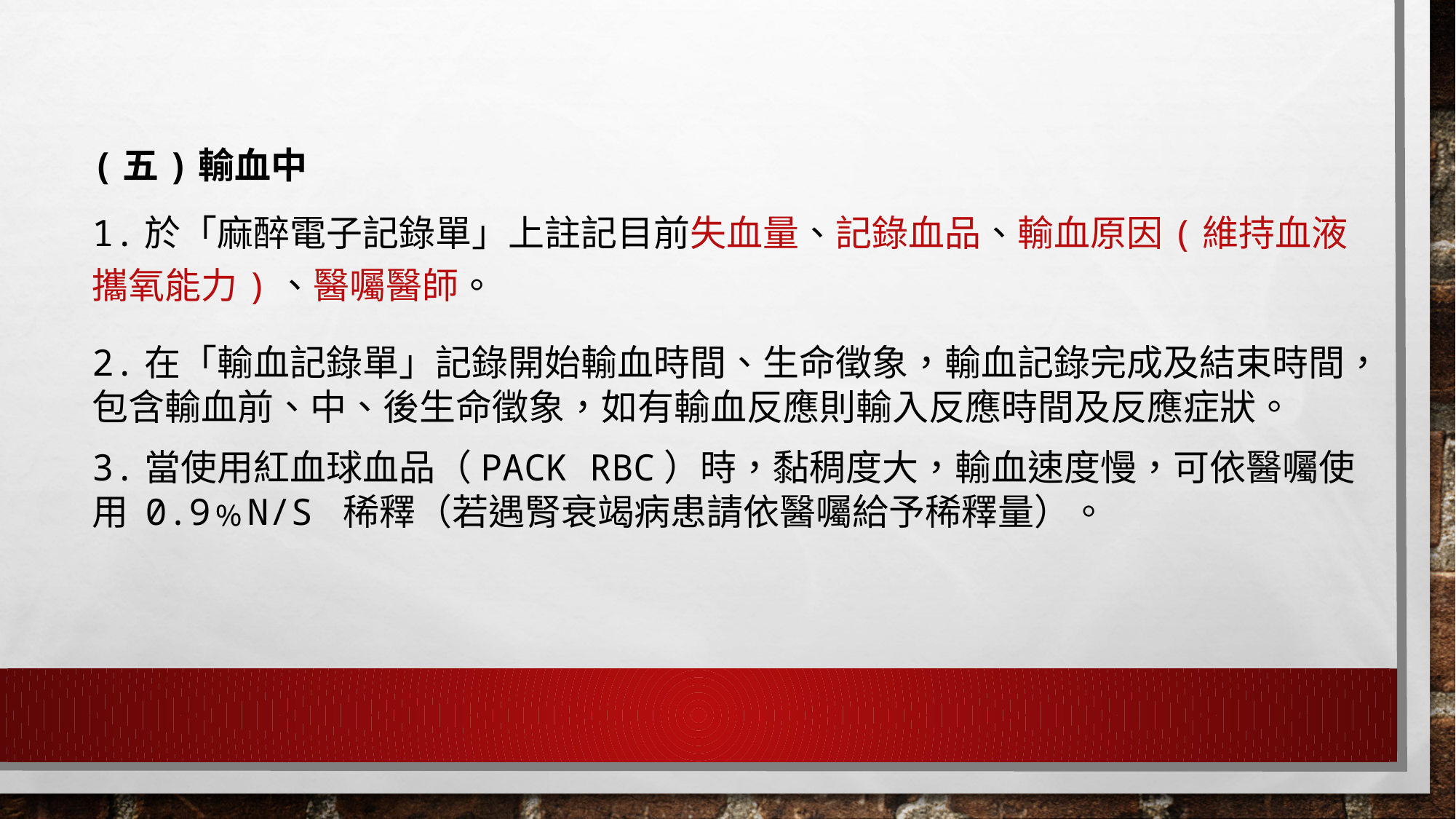

(五)輸血中
1.於「麻醉電子記錄單」上註記目前失血量、記錄血品、輸血原因(維持血液攜氧能力)、醫囑醫師。

2.在「輸血記錄單」記錄開始輸血時間、生命徵象，輸血記錄完成及結束時間，包含輸血前、中、後生命徵象，如有輸血反應則輸入反應時間及反應症狀。

3.當使用紅血球血品（PACK RBC）時，黏稠度大，輸血速度慢，可依醫囑使用 0.9﹪N/S 稀釋（若遇腎衰竭病患請依醫囑給予稀釋量）。